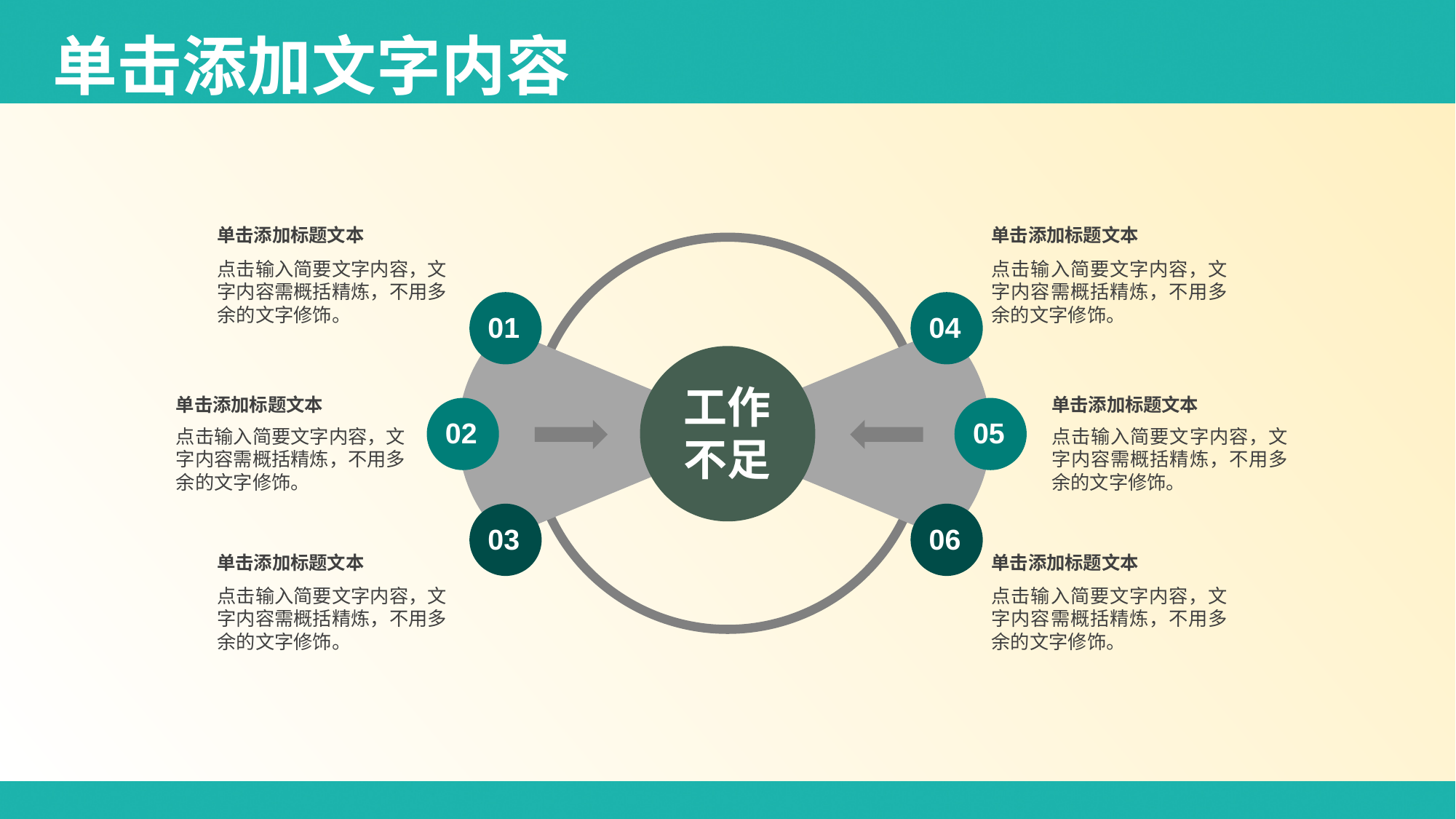

单击添加标题文本
单击添加标题文本

点击输入简要文字内容，文字内容需概括精炼，不用多余的文字修饰。
点击输入简要文字内容，文字内容需概括精炼，不用多余的文字修饰。

04

01

工作不足
单击添加标题文本
单击添加标题文本

05

02

点击输入简要文字内容，文字内容需概括精炼，不用多余的文字修饰。
点击输入简要文字内容，文字内容需概括精炼，不用多余的文字修饰。

03

06
单击添加标题文本
单击添加标题文本
点击输入简要文字内容，文字内容需概括精炼，不用多余的文字修饰。
点击输入简要文字内容，文字内容需概括精炼，不用多余的文字修饰。